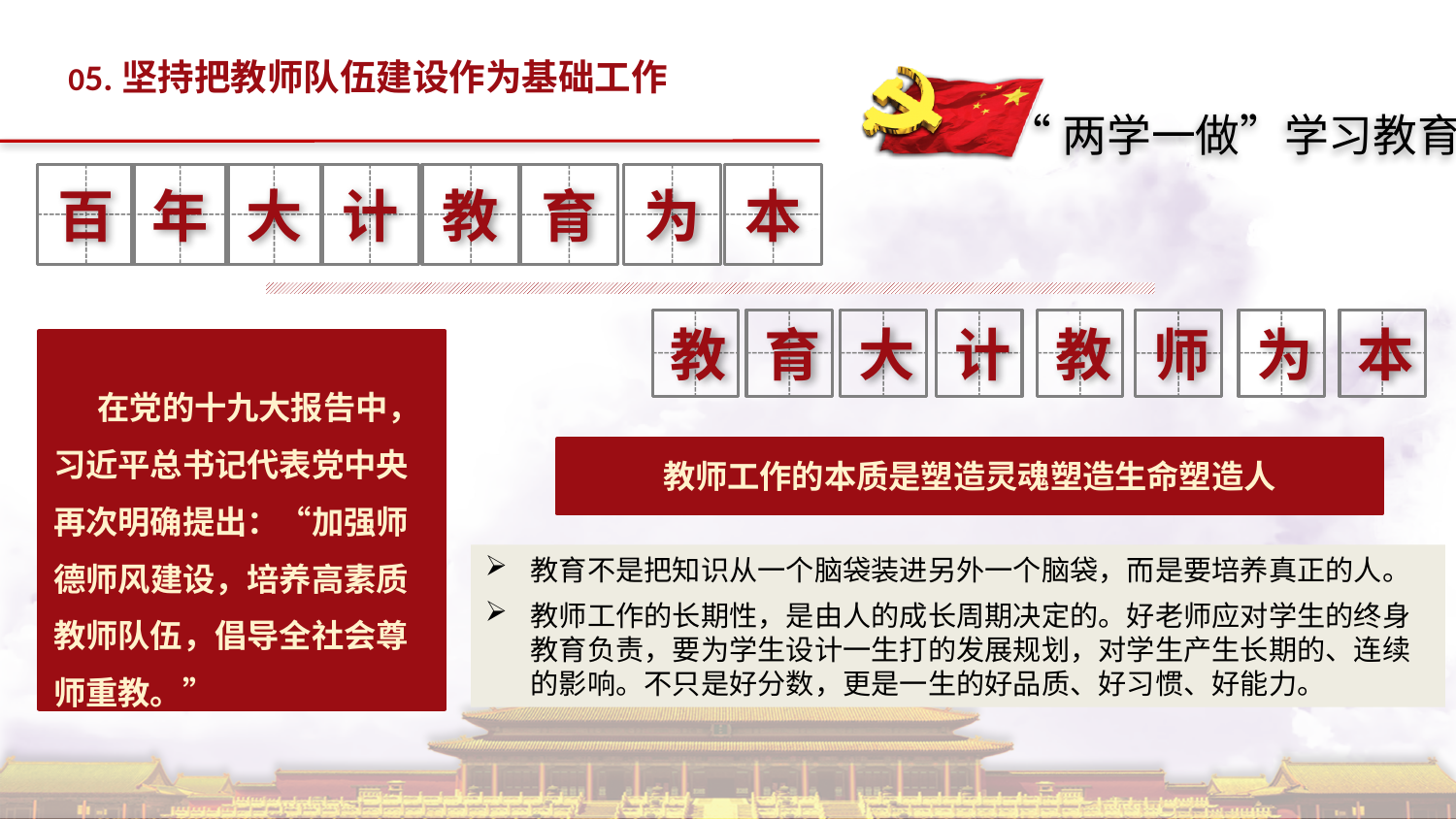

05.坚持把教师队伍建设作为基础工作

百

年

大

计

教

为

本

育

教

育

大

计

教

为

本

师

     在党的十九大报告中，习近平总书记代表党中央再次明确提出：“加强师德师风建设，培养高素质教师队伍，倡导全社会尊师重教。”
教师工作的本质是塑造灵魂塑造生命塑造人
教育不是把知识从一个脑袋装进另外一个脑袋，而是要培养真正的人。
教师工作的长期性，是由人的成长周期决定的。好老师应对学生的终身教育负责，要为学生设计一生打的发展规划，对学生产生长期的、连续的影响。不只是好分数，更是一生的好品质、好习惯、好能力。